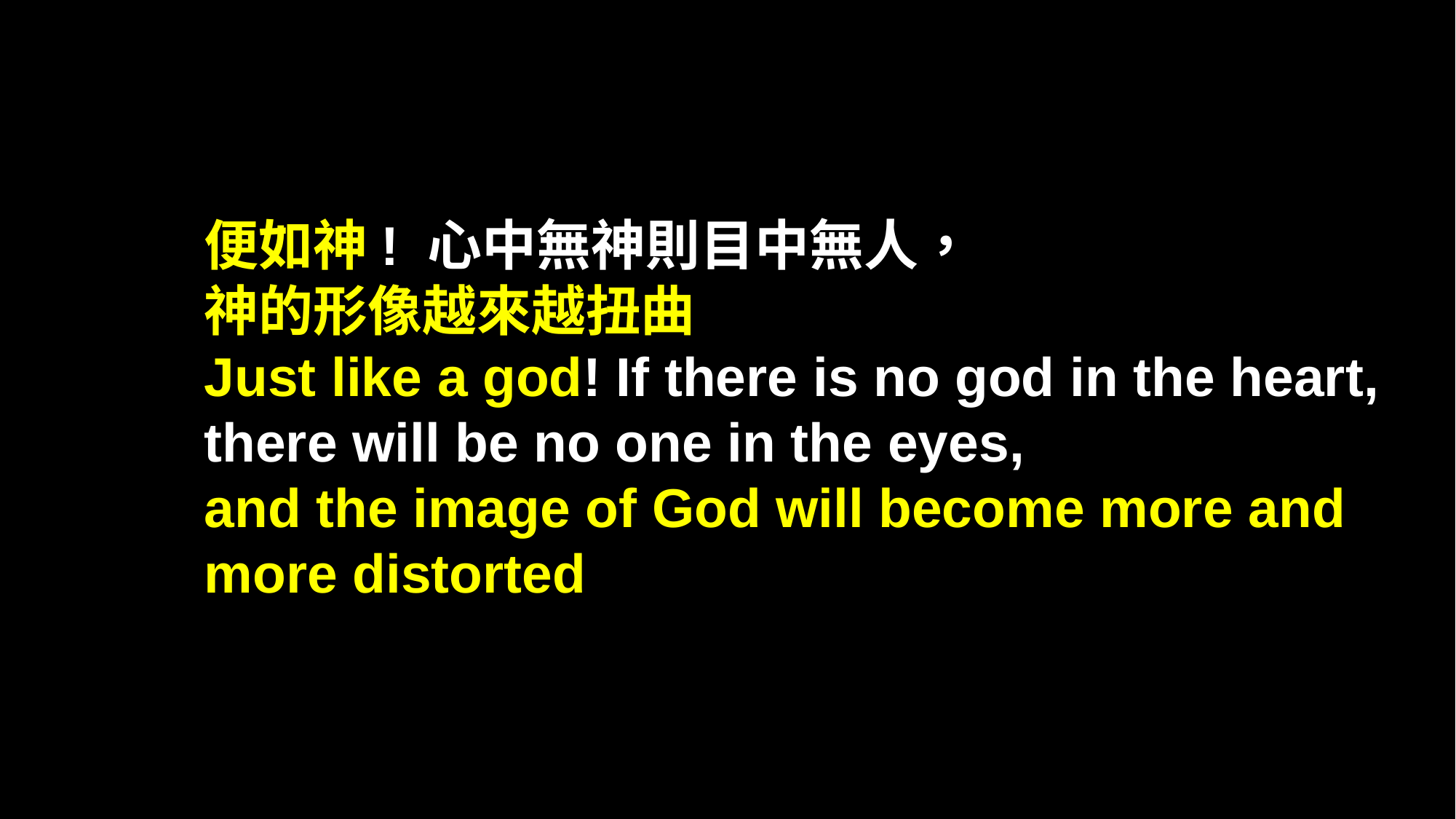

便如神! 心中無神則目中無人，
神的形像越來越扭曲
Just like a god! If there is no god in the heart, there will be no one in the eyes,
and the image of God will become more and more distorted